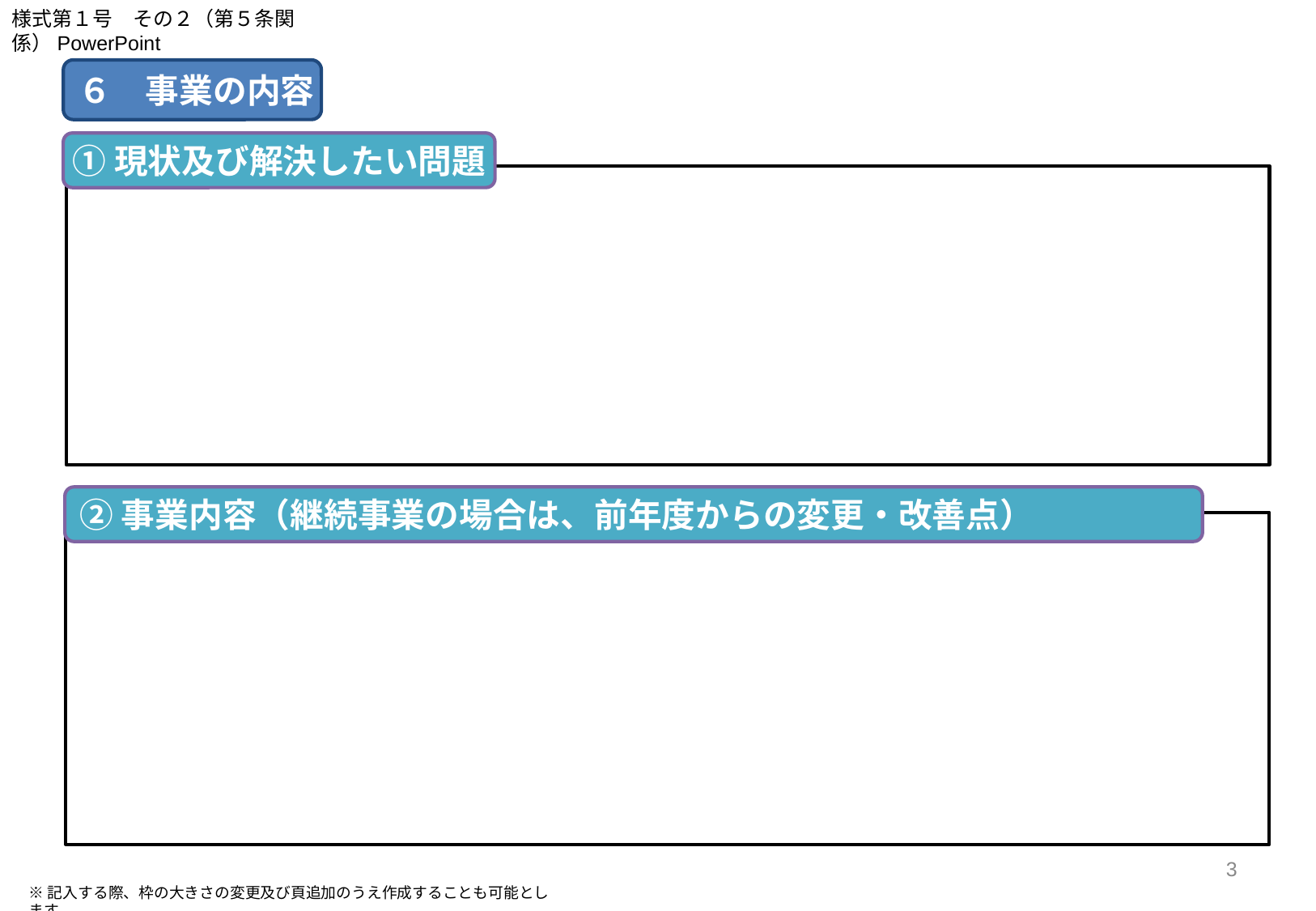

様式第１号　その２（第５条関係）PowerPoint
６　事業の内容
①現状及び解決したい問題

②事業内容（継続事業の場合は、前年度からの変更・改善点）

3
※記入する際、枠の大きさの変更及び頁追加のうえ作成することも可能とします。